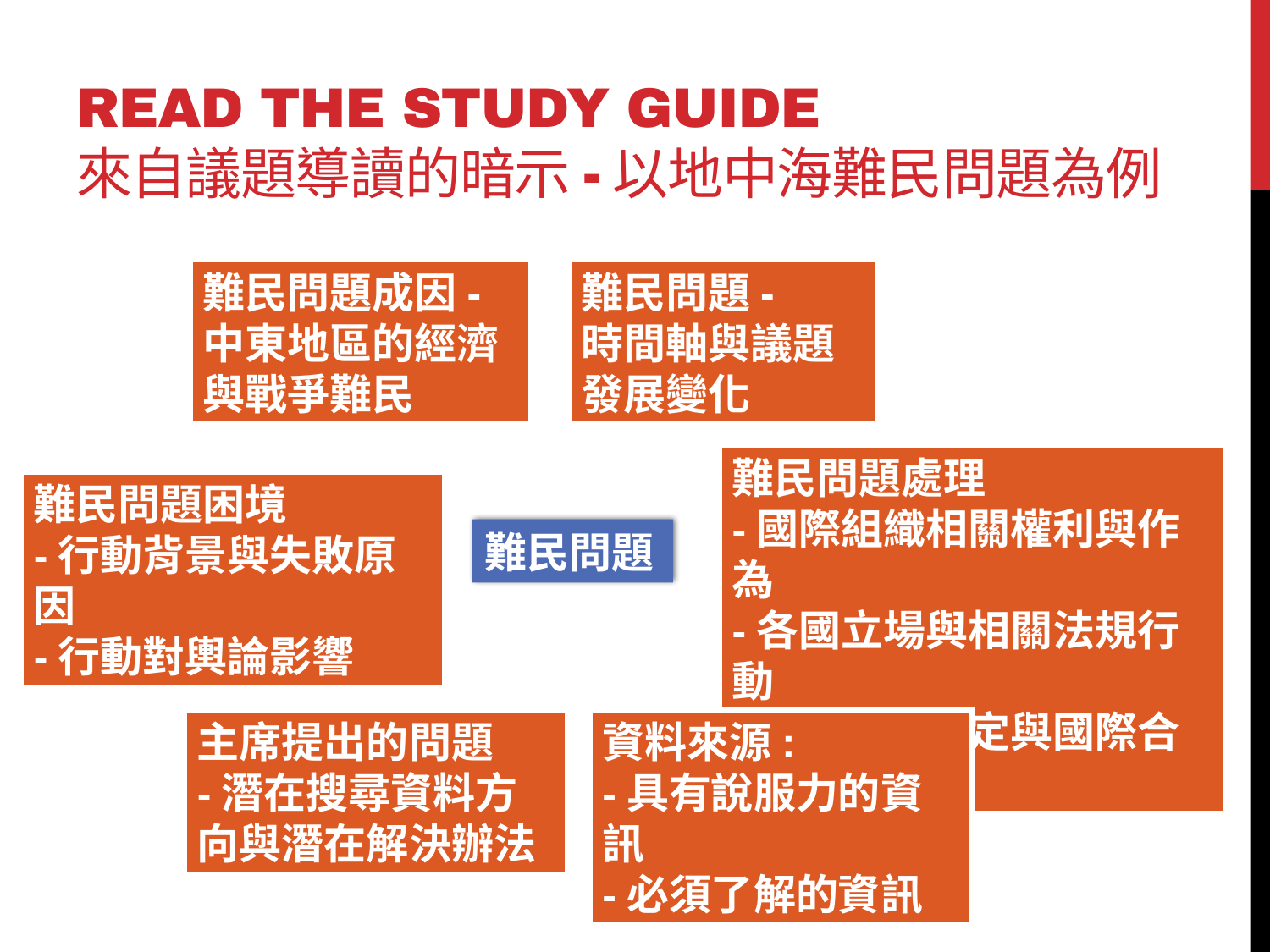

# Read the Study guide 來自議題導讀的暗示-以地中海難民問題為例
難民問題-
時間軸與議題
發展變化
難民問題成因-
中東地區的經濟與戰爭難民
難民問題處理
-國際組織相關權利與作為
-各國立場與相關法規行動
-重要國際協定與國際合作
難民問題困境
-行動背景與失敗原因
-行動對輿論影響
難民問題
資料來源:
-具有說服力的資訊
-必須了解的資訊
主席提出的問題
-潛在搜尋資料方向與潛在解決辦法